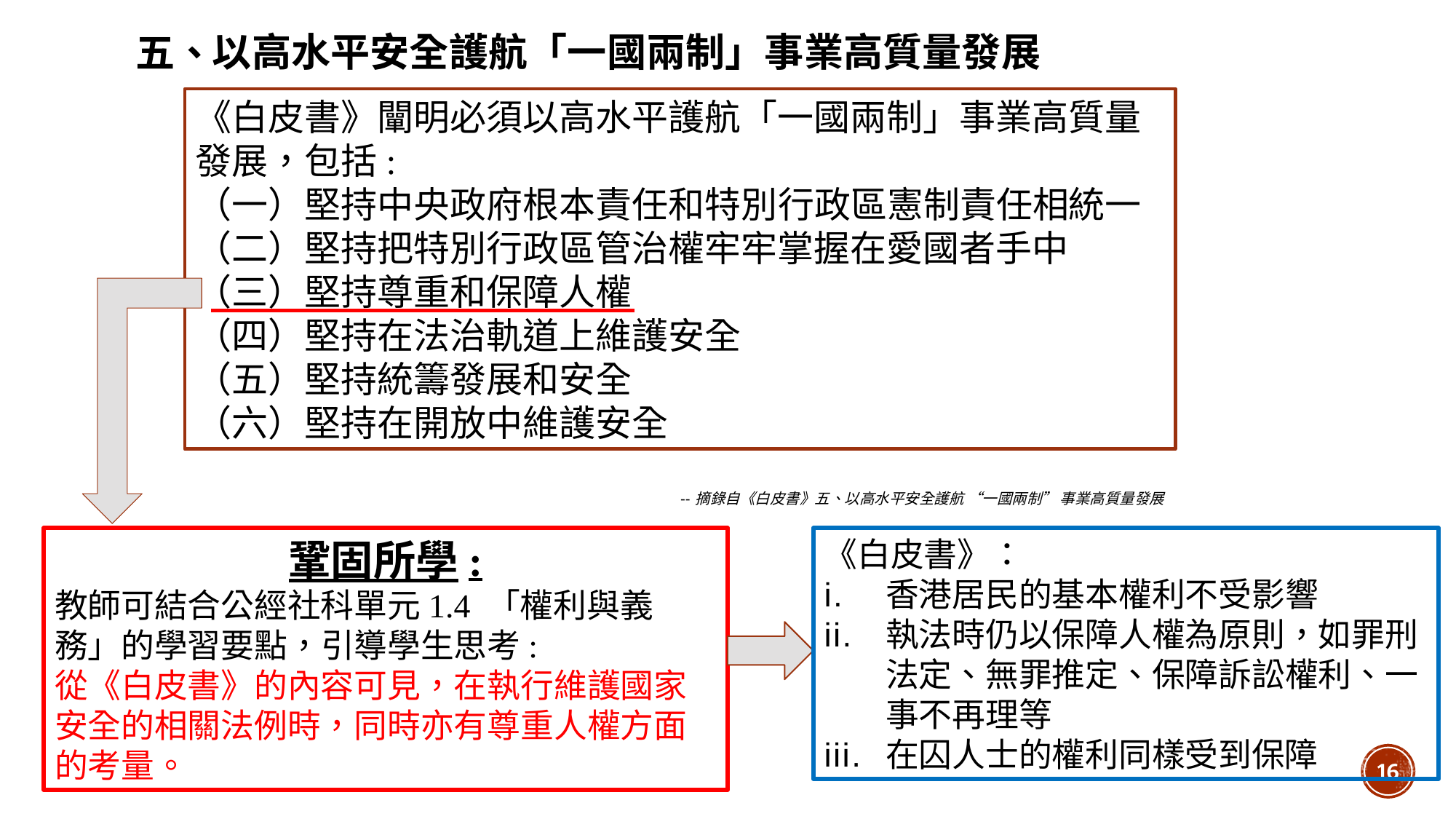

五、
以高水平安全護航「一國兩制」事業高質量發展
《白皮書》闡明必須以高水平護航「一國兩制」事業高質量發展，包括:
（一）堅持中央政府根本責任和特別行政區憲制責任相統一
（二）堅持把特別行政區管治權牢牢掌握在愛國者手中
（三）堅持尊重和保障人權
（四）堅持在法治軌道上維護安全
（五）堅持統籌發展和安全
（六）堅持在開放中維護安全

# -- 摘錄自《白皮書》五、以高水平安全護航 “一國兩制” 事業高質量發展
鞏固所學:
教師可結合公經社科單元1.4 「權利與義務」的學習要點，引導學生思考:
從《白皮書》的內容可見，在執行維護國家安全的相關法例時，同時亦有尊重人權方面的考量。
《白皮書》：
香港居民的基本權利不受影響
執法時仍以保障人權為原則，如罪刑法定、無罪推定、保障訴訟權利、一事不再理等
在囚人士的權利同樣受到保障

16